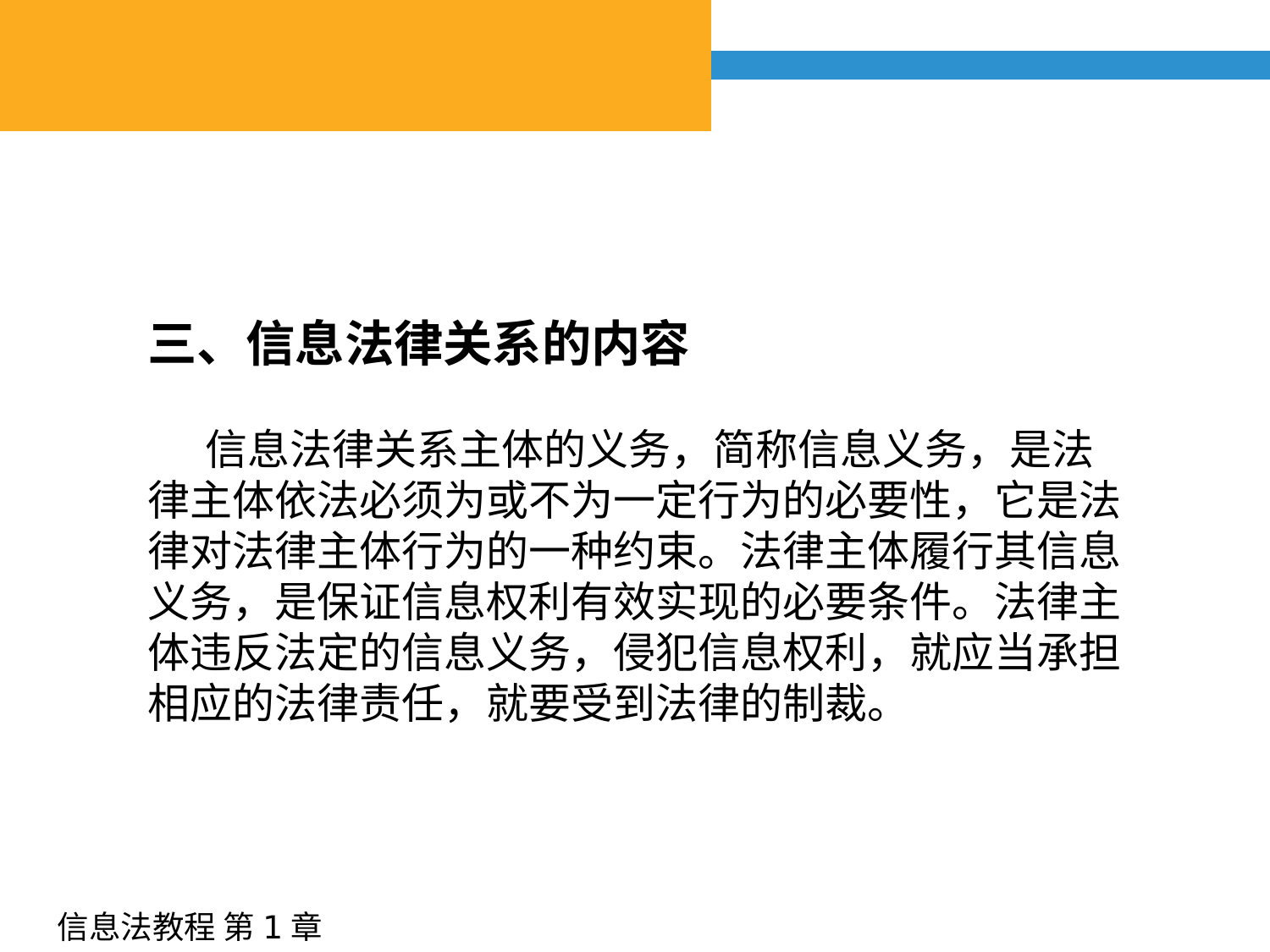

三、信息法律关系的内容

     信息法律关系主体的义务，简称信息义务，是法律主体依法必须为或不为一定行为的必要性，它是法律对法律主体行为的一种约束。法律主体履行其信息义务，是保证信息权利有效实现的必要条件。法律主体违反法定的信息义务，侵犯信息权利，就应当承担相应的法律责任，就要受到法律的制裁。
信息法教程 第1章